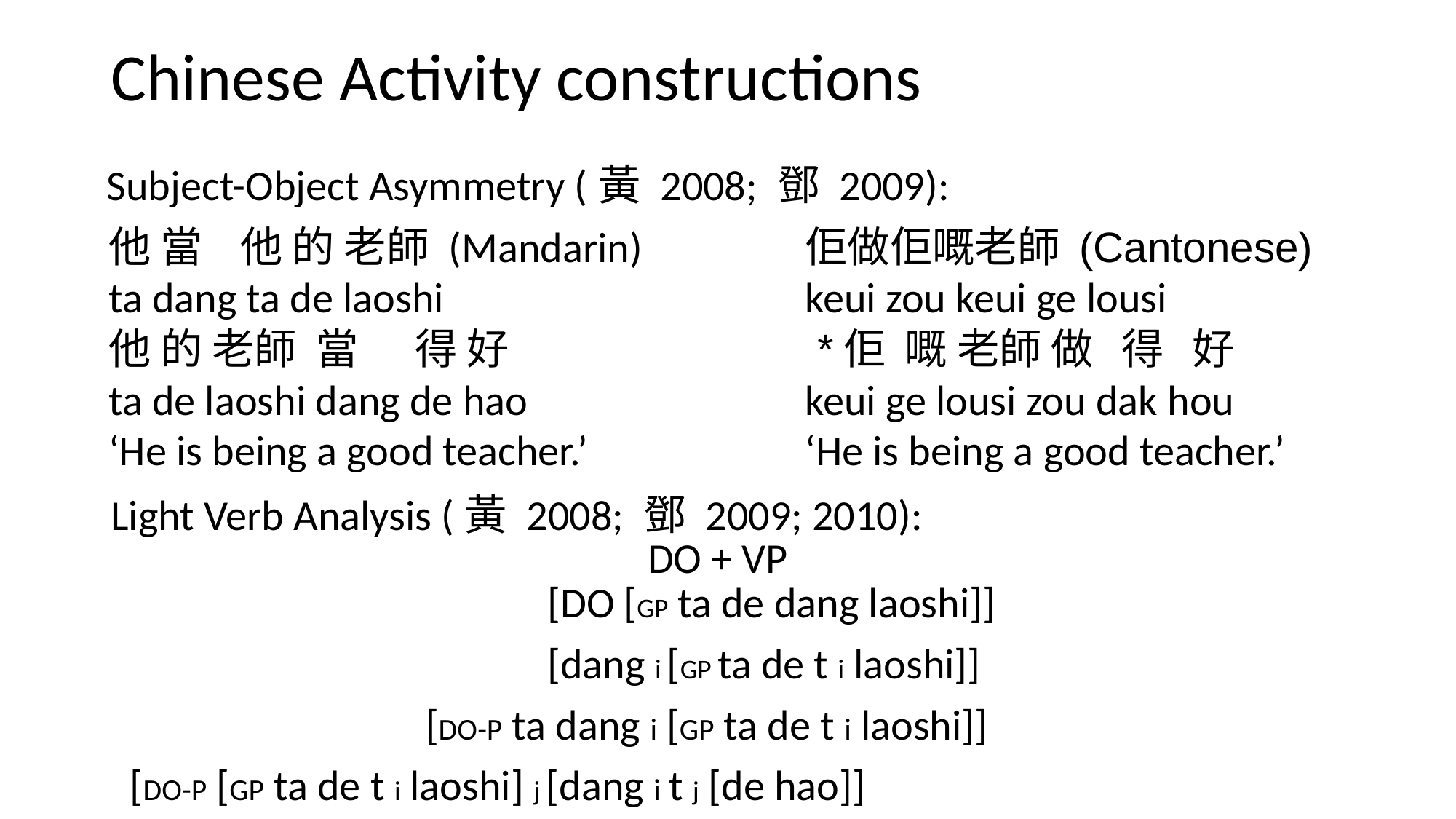

# Chinese Activity constructions
Subject-Object Asymmetry (黃 2008; 鄧 2009):
他 當    他 的 老師 (Mandarin)
ta dang ta de laoshi
他 的 老師  當      得 好
ta de laoshi dang de hao
‘He is being a good teacher.’
佢做佢嘅老師 (Cantonese)
keui zou keui ge lousi
 *佢  嘅 老師 做   得   好
keui ge lousi zou dak hou
‘He is being a good teacher.’
Light Verb Analysis (黃 2008; 鄧 2009; 2010):
DO + VP
			 	[DO [GP ta de dang laoshi]]
			 	[dang i [GP ta de t i laoshi]]
		          [DO-P ta dang i [GP ta de t i laoshi]]
  [DO-P [GP ta de t i laoshi] j [dang i t j [de hao]]